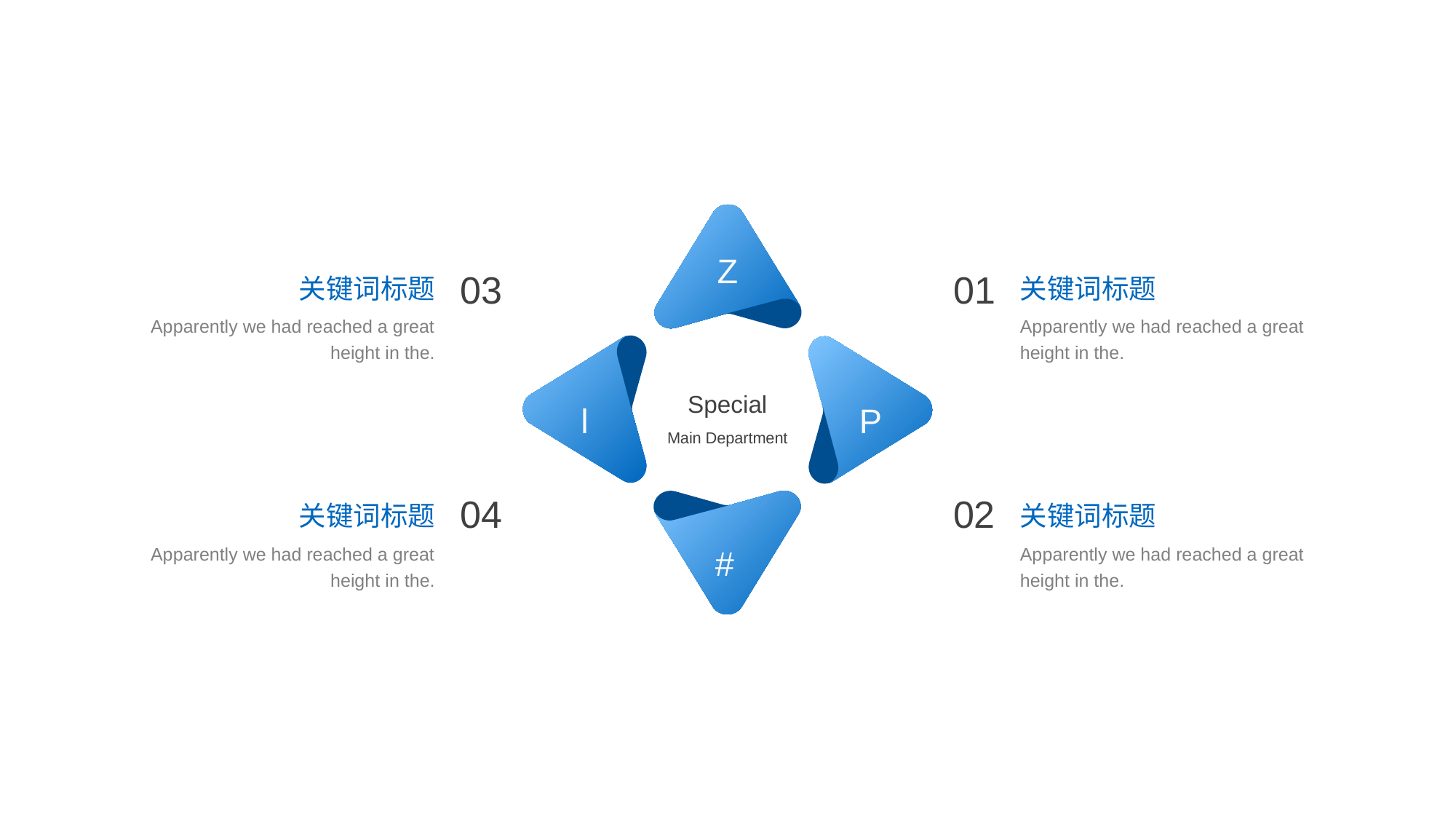

Z
关键词标题
Apparently we had reached a great height in the.
关键词标题
Apparently we had reached a great height in the.
03
01

Special
Main Department
l
P

关键词标题
关键词标题
04
02

#
Apparently we had reached a great height in the.
Apparently we had reached a great height in the.